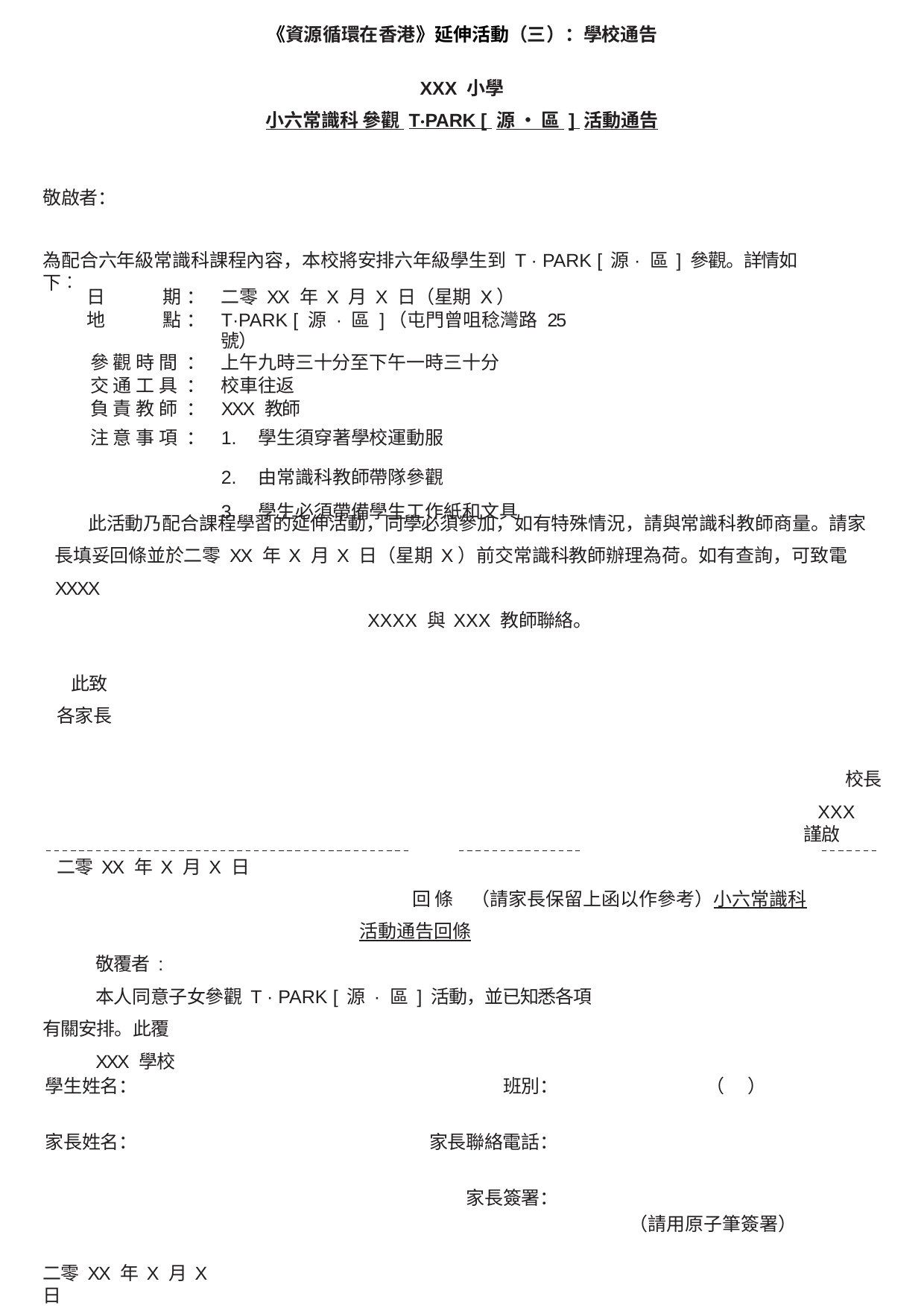

《資源循環在香港》延伸活動（三）：學校通告

XXX 小學
小六常識科 參觀 T‧PARK [ 源 ‧ 區 ] 活動通告
敬啟者：

為配合六年級常識科課程內容，本校將安排六年級學生到 T · PARK [ 源· 區 ] 參觀。詳情如下︰
| 日 期 | ： | 二零 XX 年 X 月 X 日（星期 X） |
| --- | --- | --- |
| 地 點 | ： | T·PARK [ 源 · 區 ]（屯門曾咀稔灣路 25 號） |
| 參 觀 時 間 | ： | 上午九時三十分至下午一時三十分 |
| 交 通 工 具 | ： | 校車往返 |
| 負 責 教 師 | ： | XXX 教師 |
| 注 意 事 項 | ： | 學生須穿著學校運動服 由常識科教師帶隊參觀 學生必須帶備學生工作紙和文具 |
此活動乃配合課程學習的延伸活動，同學必須參加，如有特殊情況，請與常識科教師商量。請家長填妥回條並於二零 XX 年 X 月 X 日（星期 X）前交常識科教師辦理為荷。如有查詢，可致電 XXXX
XXXX 與 XXX 教師聯絡。

此致各家長

校長
XXX 謹啟
二零 XX 年 X 月 X 日
回 條	（請家長保留上函以作參考）小六常識科活動通告回條
敬覆者 :
本人同意子女參觀 T · PARK [ 源 · 區 ] 活動，並已知悉各項有關安排。此覆
XXX 學校

| 學生姓名： |  | 班別： | （ ） |
| --- | --- | --- | --- |
| 家長姓名： |  | 家長聯絡電話： |  |
|  |  | 家長簽署： | （請用原子筆簽署） |
二零 XX 年 X 月 X 日